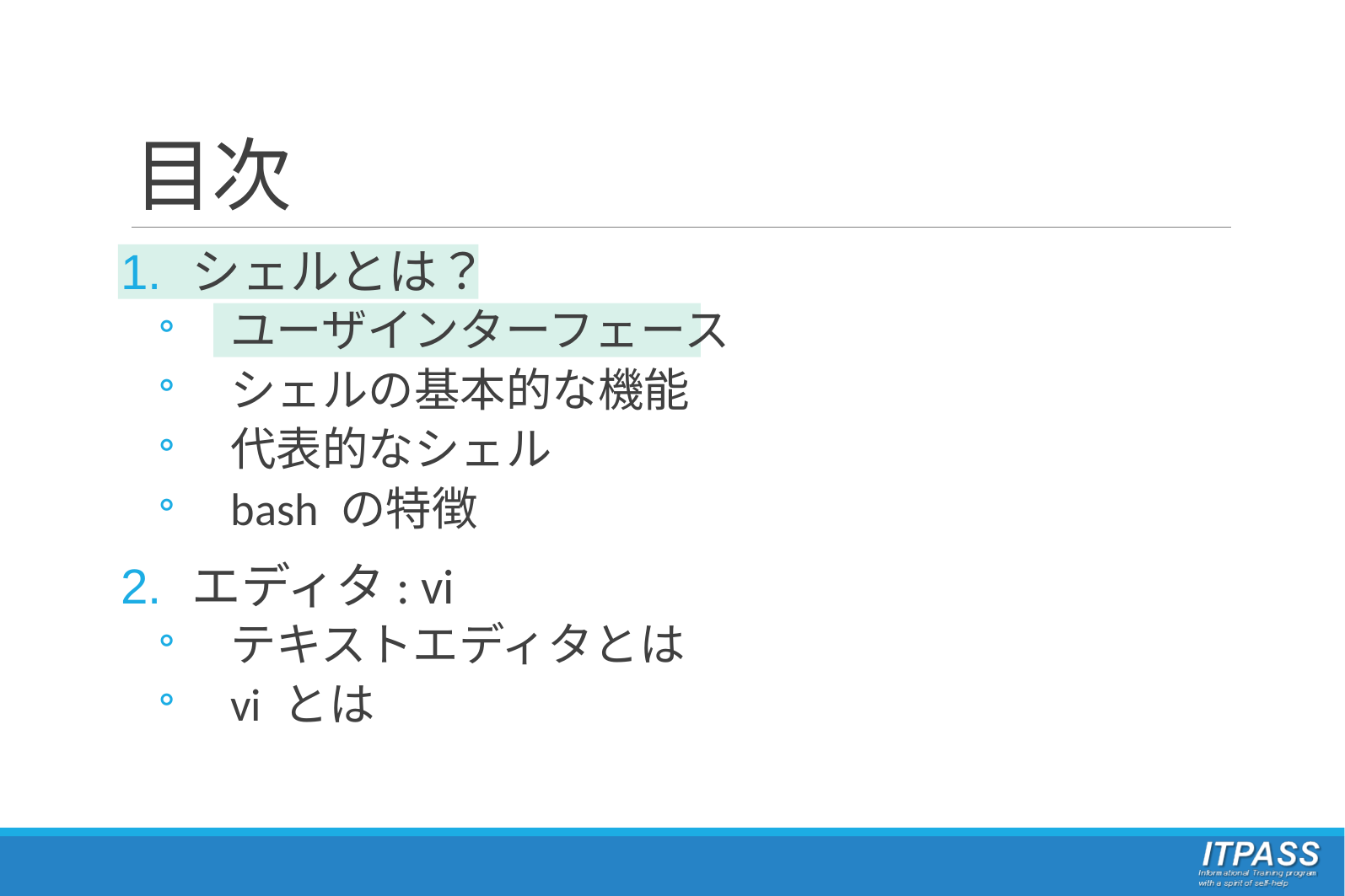

# 目次
シェルとは？
ユーザインターフェース
シェルの基本的な機能
代表的なシェル
bash の特徴
エディタ: vi
テキストエディタとは
vi とは